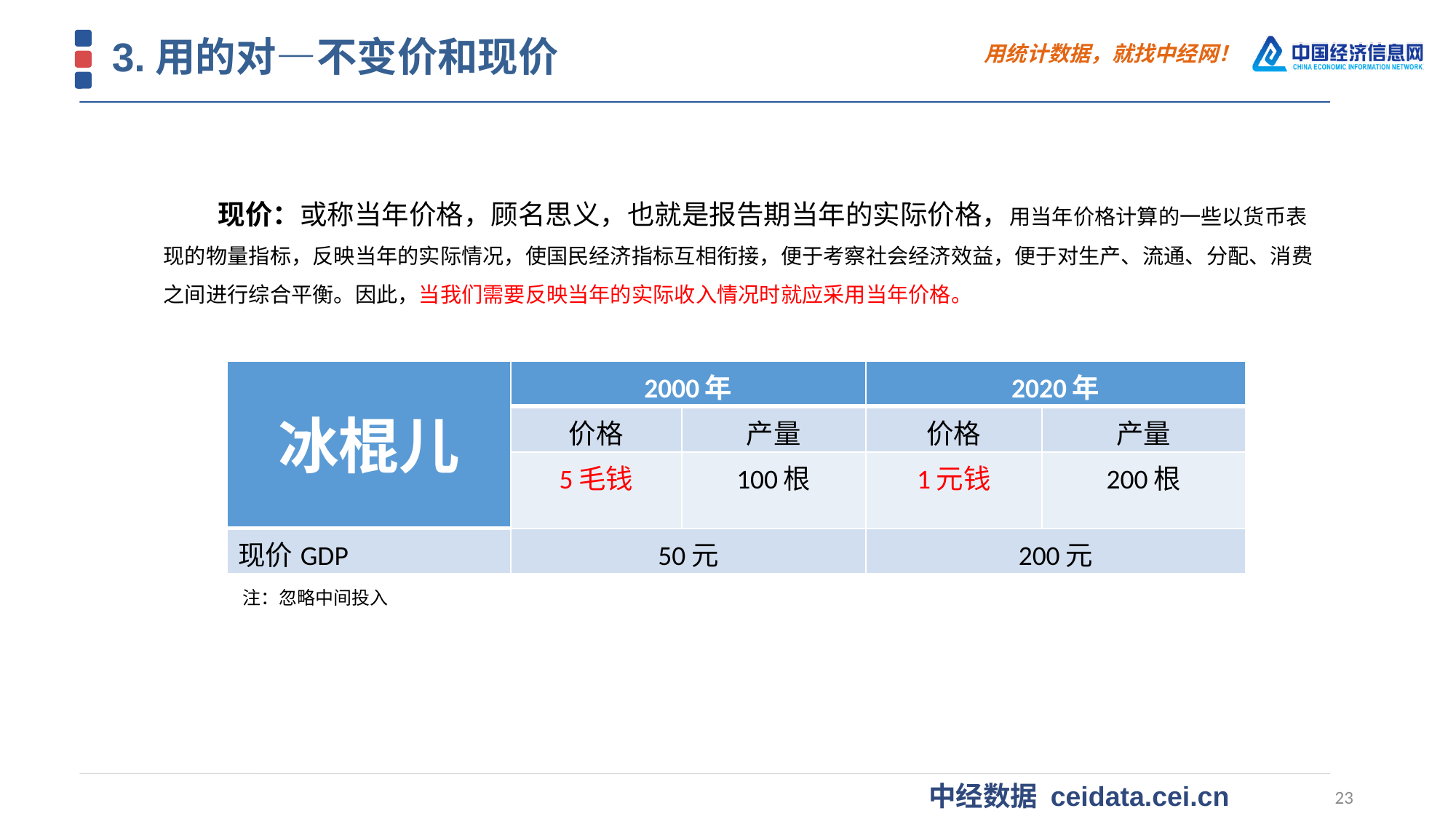

3.用的对—不变价和现价

现价：或称当年价格，顾名思义，也就是报告期当年的实际价格，用当年价格计算的一些以货币表现的物量指标，反映当年的实际情况，使国民经济指标互相衔接，便于考察社会经济效益，便于对生产、流通、分配、消费之间进行综合平衡。因此，当我们需要反映当年的实际收入情况时就应采用当年价格。

| 冰棍儿 | 2000年 |  | 2020年 |  |
| --- | --- | --- | --- | --- |
|  | 价格 | 产量 | 价格 | 产量 |
|  | 5毛钱 | 100根 | 1元钱 | 200根 |
| 现价GDP | 50元 |  | 200元 |  |
注：忽略中间投入
23